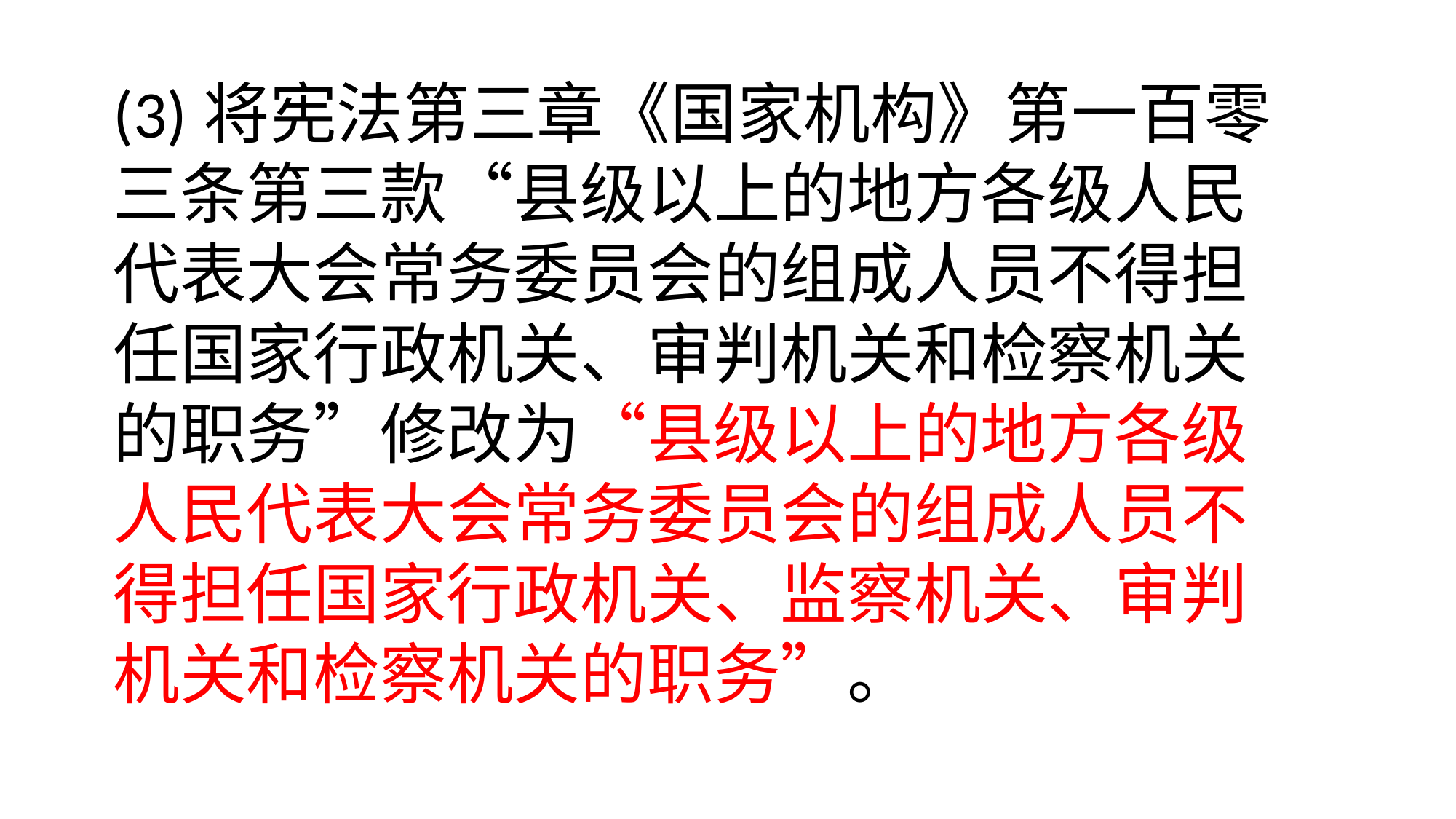

(3)将宪法第三章《国家机构》第一百零三条第三款“县级以上的地方各级人民代表大会常务委员会的组成人员不得担任国家行政机关、审判机关和检察机关的职务”修改为“县级以上的地方各级人民代表大会常务委员会的组成人员不得担任国家行政机关、监察机关、审判机关和检察机关的职务”。